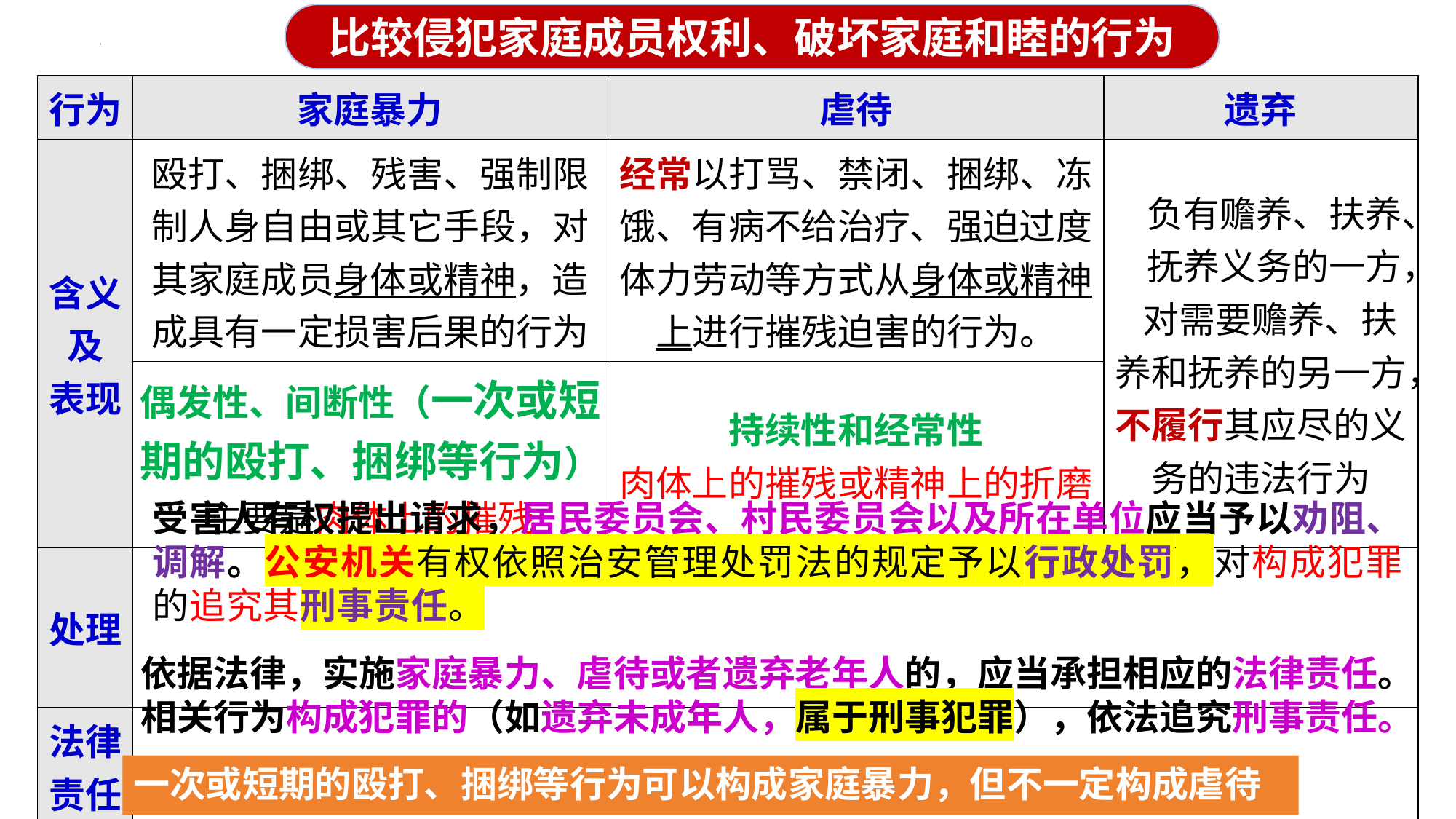

比较侵犯家庭成员权利、破坏家庭和睦的行为
| 行为 | 家庭暴力 | 虐待 | 遗弃 |
| --- | --- | --- | --- |
| 含义及 表现 | 殴打、捆绑、残害、强制限制人身自由或其它手段，对其家庭成员身体或精神，造成具有一定损害后果的行为 | 经常以打骂、禁闭、捆绑、冻饿、有病不给治疗、强迫过度体力劳动等方式从身体或精神上进行摧残迫害的行为。 | 负有赡养、扶养、 抚养义务的一方， 对需要赡养、扶养和抚养的另一方， 不履行其应尽的义务的违法行为 |
|  | 偶发性、间断性（一次或短期的殴打、捆绑等行为） 主要是肉体上的摧残 | 持续性和经常性 肉体上的摧残或精神上的折磨 |  |
| 处理 |  |  |  |
| 法律责任 |  |  |  |
受害人有权提出请求，居民委员会、村民委员会以及所在单位应当予以劝阻、调解。公安机关有权依照治安管理处罚法的规定予以行政处罚，对构成犯罪的追究其刑事责任。
依据法律，实施家庭暴力、虐待或者遗弃老年人的，应当承担相应的法律责任。相关行为构成犯罪的（如遗弃未成年人，属于刑事犯罪），依法追究刑事责任。
一次或短期的殴打、捆绑等行为可以构成家庭暴力，但不一定构成虐待